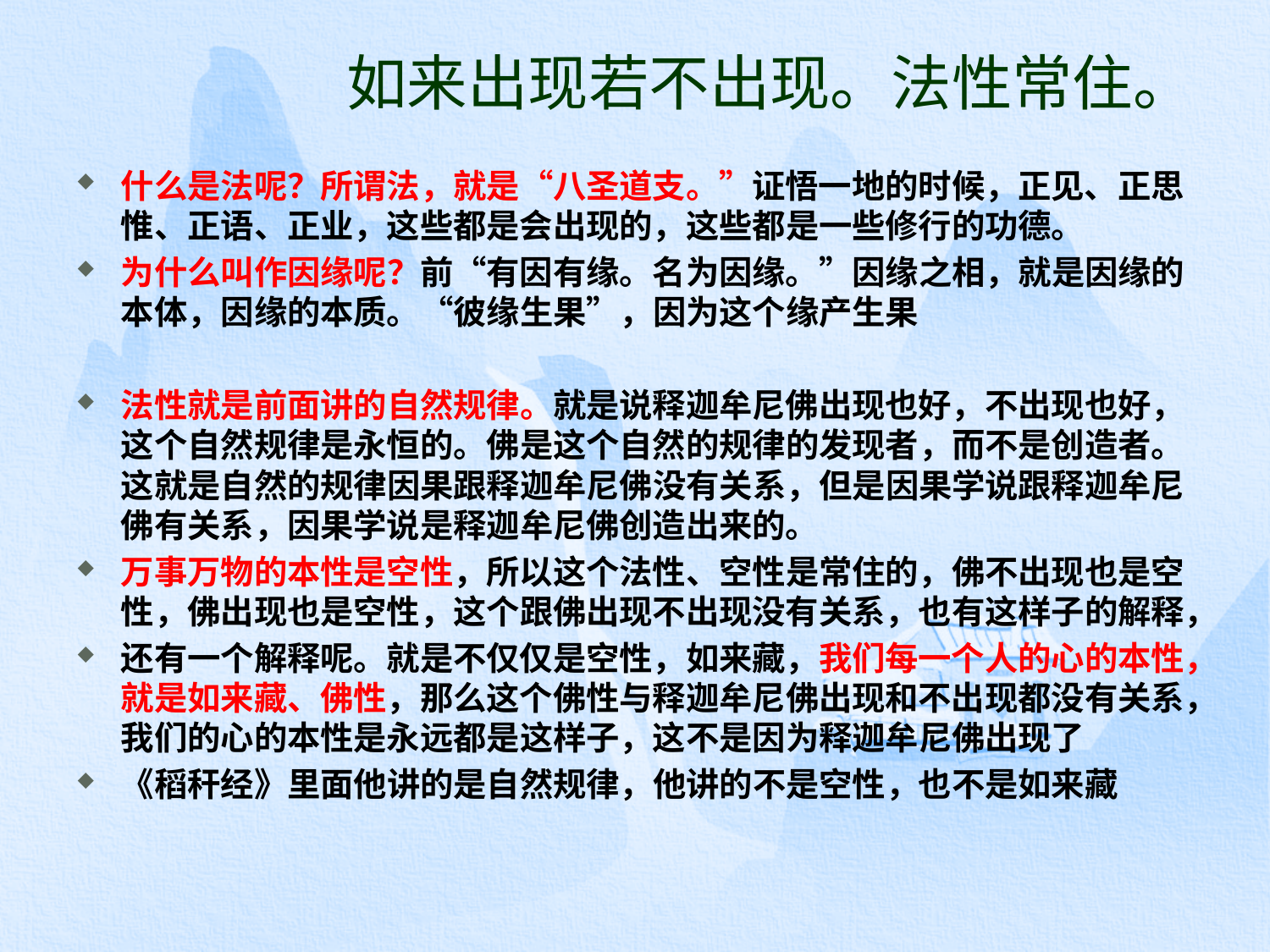

# 如来出现若不出现。法性常住。
什么是法呢？所谓法，就是“八圣道支。”证悟一地的时候，正见、正思惟、正语、正业，这些都是会出现的，这些都是一些修行的功德。
为什么叫作因缘呢？前“有因有缘。名为因缘。”因缘之相，就是因缘的本体，因缘的本质。“彼缘生果”，因为这个缘产生果

法性就是前面讲的自然规律。就是说释迦牟尼佛出现也好，不出现也好，这个自然规律是永恒的。佛是这个自然的规律的发现者，而不是创造者。这就是自然的规律因果跟释迦牟尼佛没有关系，但是因果学说跟释迦牟尼佛有关系，因果学说是释迦牟尼佛创造出来的。
万事万物的本性是空性，所以这个法性、空性是常住的，佛不出现也是空性，佛出现也是空性，这个跟佛出现不出现没有关系，也有这样子的解释，
还有一个解释呢。就是不仅仅是空性，如来藏，我们每一个人的心的本性，就是如来藏、佛性，那么这个佛性与释迦牟尼佛出现和不出现都没有关系，我们的心的本性是永远都是这样子，这不是因为释迦牟尼佛出现了
《稻秆经》里面他讲的是自然规律，他讲的不是空性，也不是如来藏